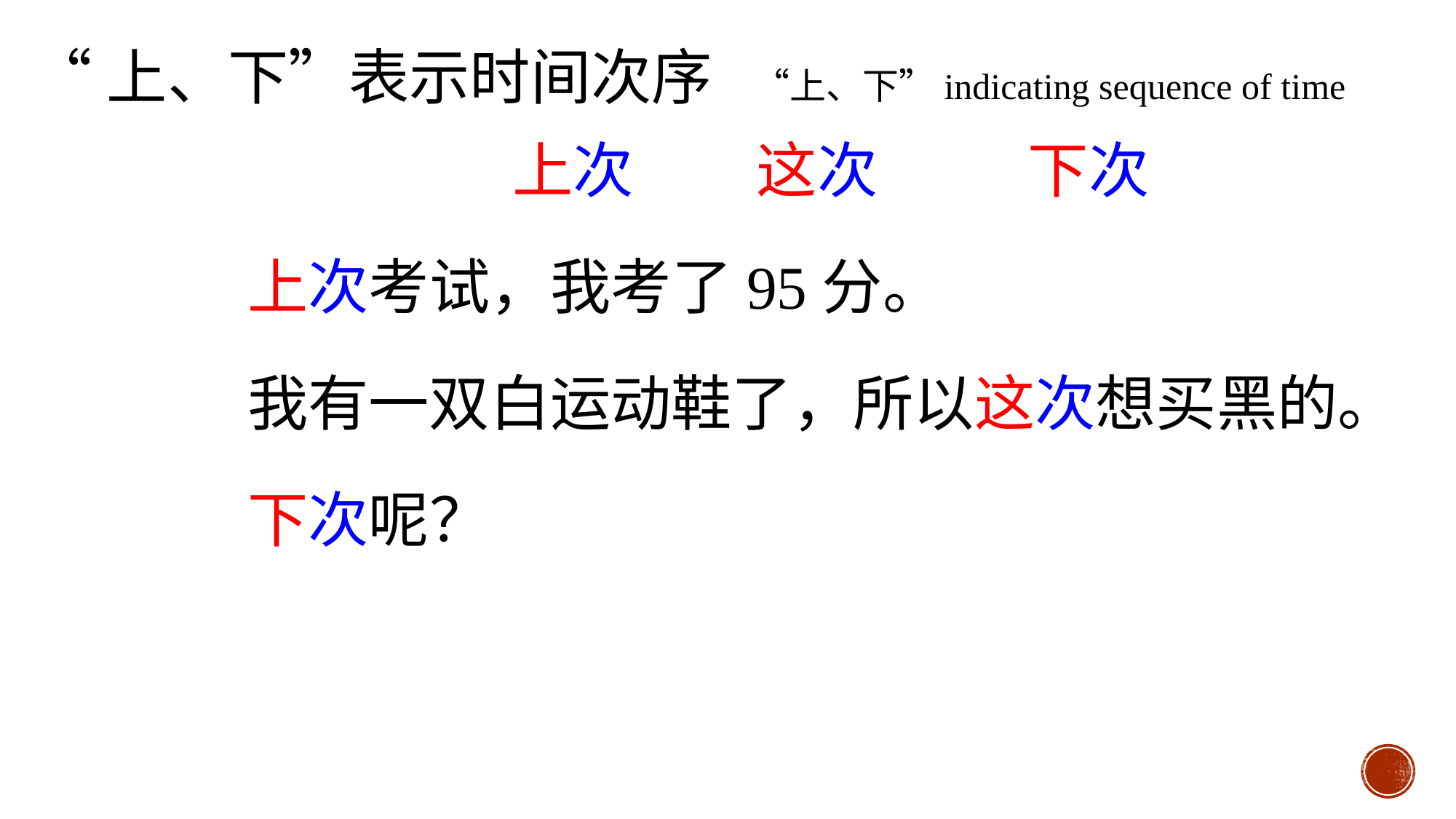

“上、下”表示时间次序   “上、下”indicating sequence of time
上次         这次           下次
上次考试，我考了95分。
我有一双白运动鞋了，所以这次想买黑的。
下次呢？